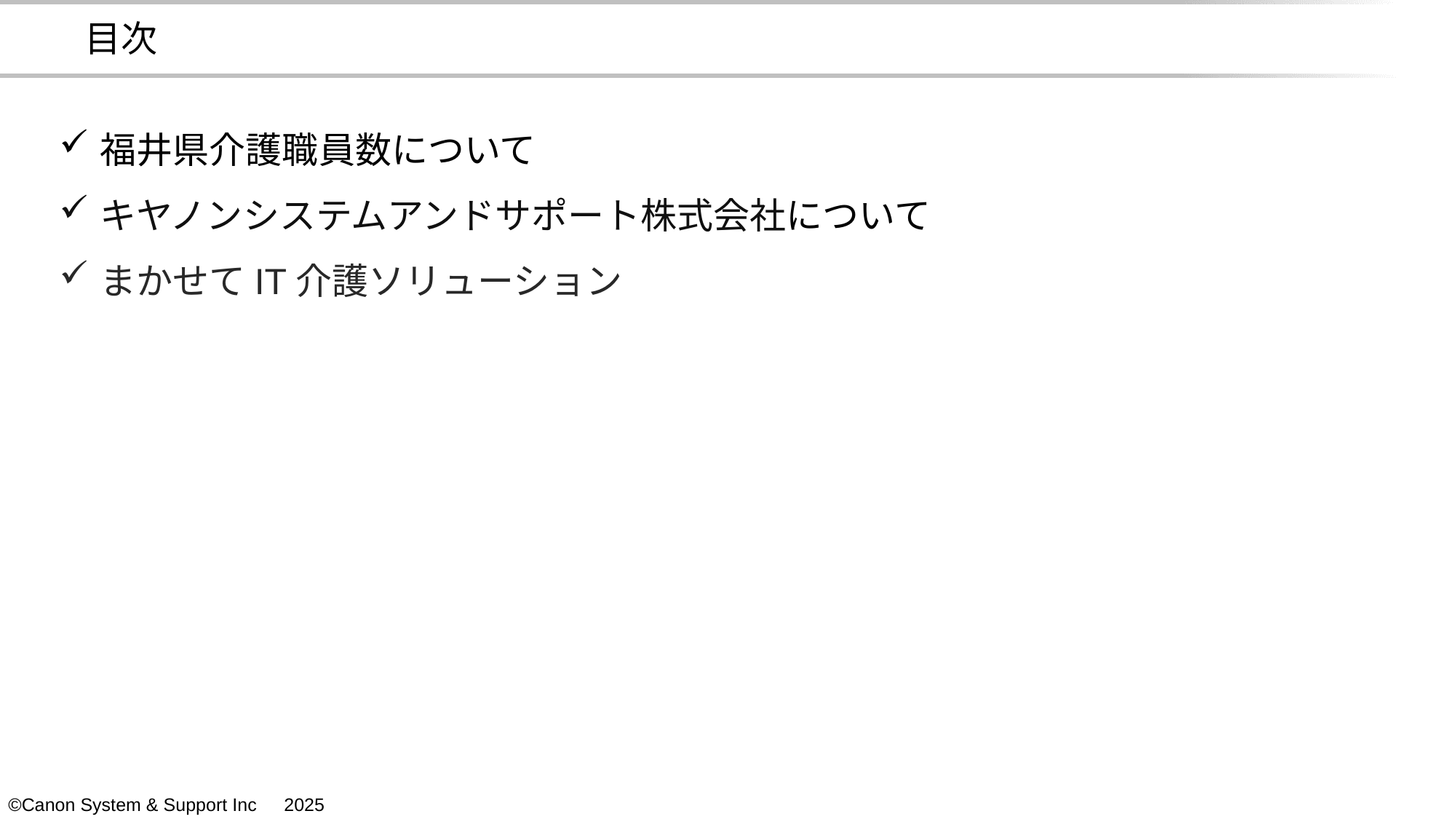

目次
福井県介護職員数について
キヤノンシステムアンドサポート株式会社について
まかせてIT介護ソリューション